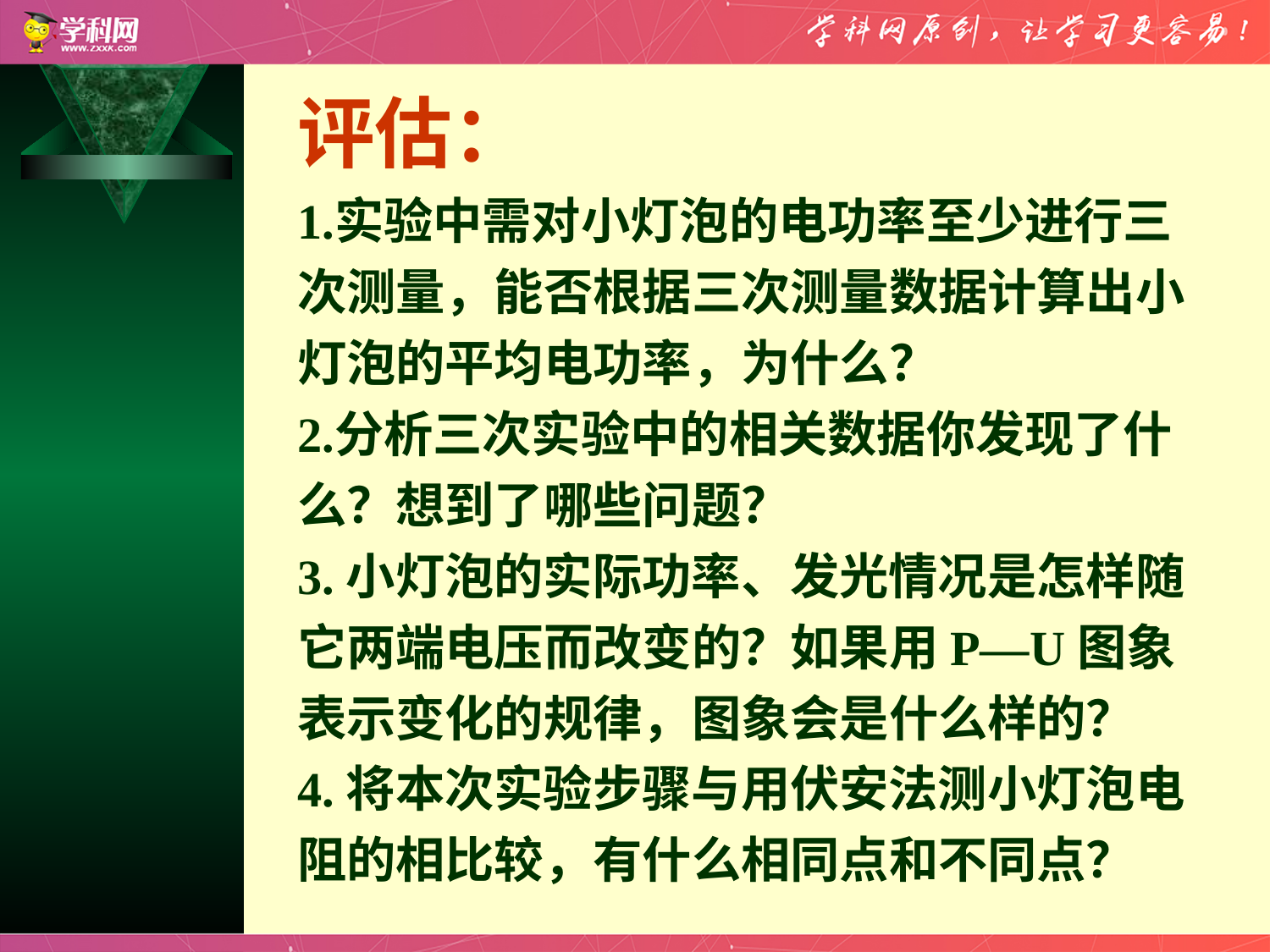

评估：
1.实验中需对小灯泡的电功率至少进行三次测量，能否根据三次测量数据计算出小灯泡的平均电功率，为什么？
2.分析三次实验中的相关数据你发现了什么？想到了哪些问题？
3.小灯泡的实际功率、发光情况是怎样随它两端电压而改变的？如果用P—U图象表示变化的规律，图象会是什么样的？
4.将本次实验步骤与用伏安法测小灯泡电阻的相比较，有什么相同点和不同点？